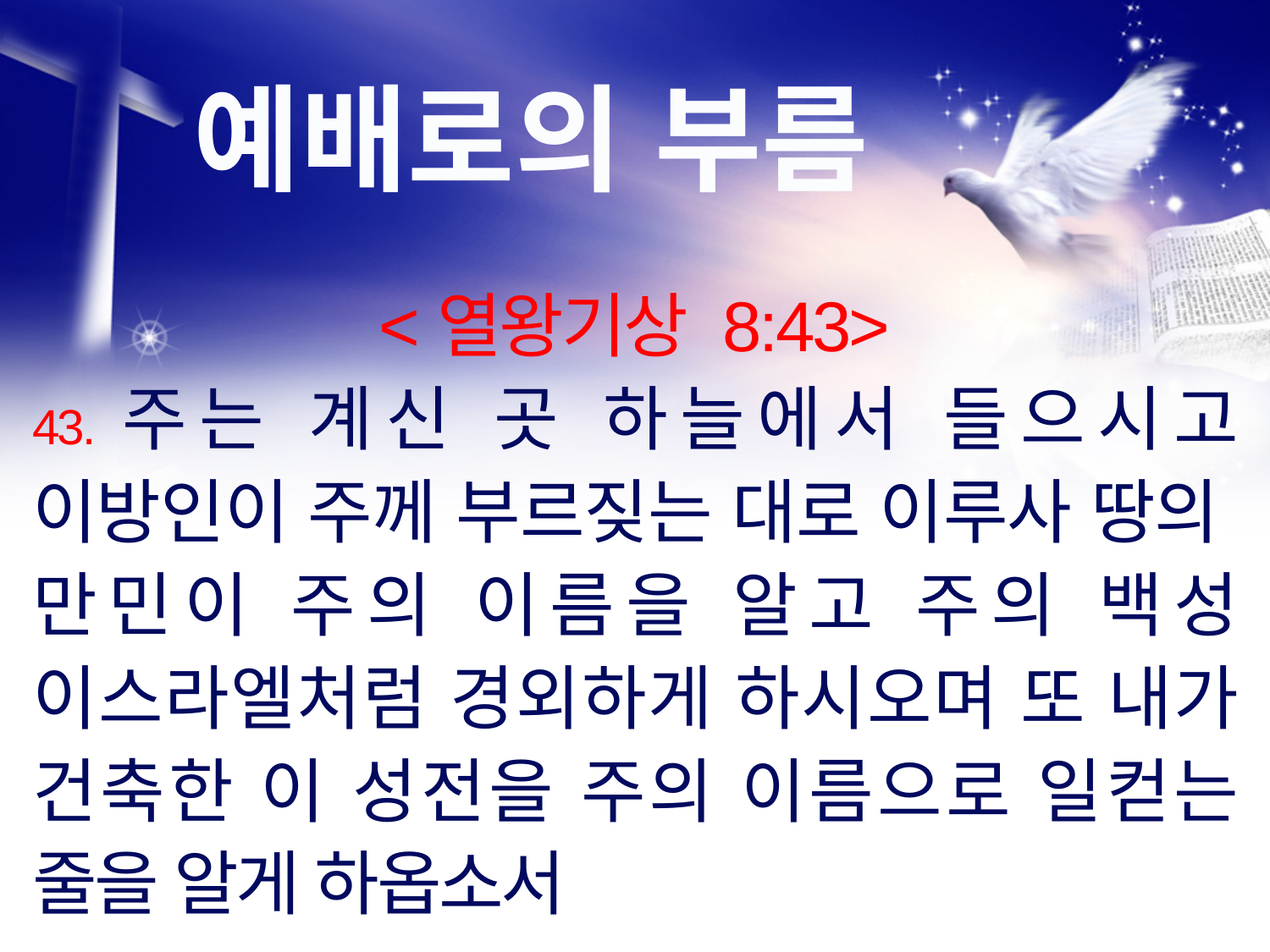

# 예배로의 부름
<열왕기상 8:43>
43.주는 계신 곳 하늘에서 들으시고 이방인이 주께 부르짖는 대로 이루사 땅의 만민이 주의 이름을 알고 주의 백성 이스라엘처럼 경외하게 하시오며 또 내가 건축한 이 성전을 주의 이름으로 일컫는 줄을 알게 하옵소서